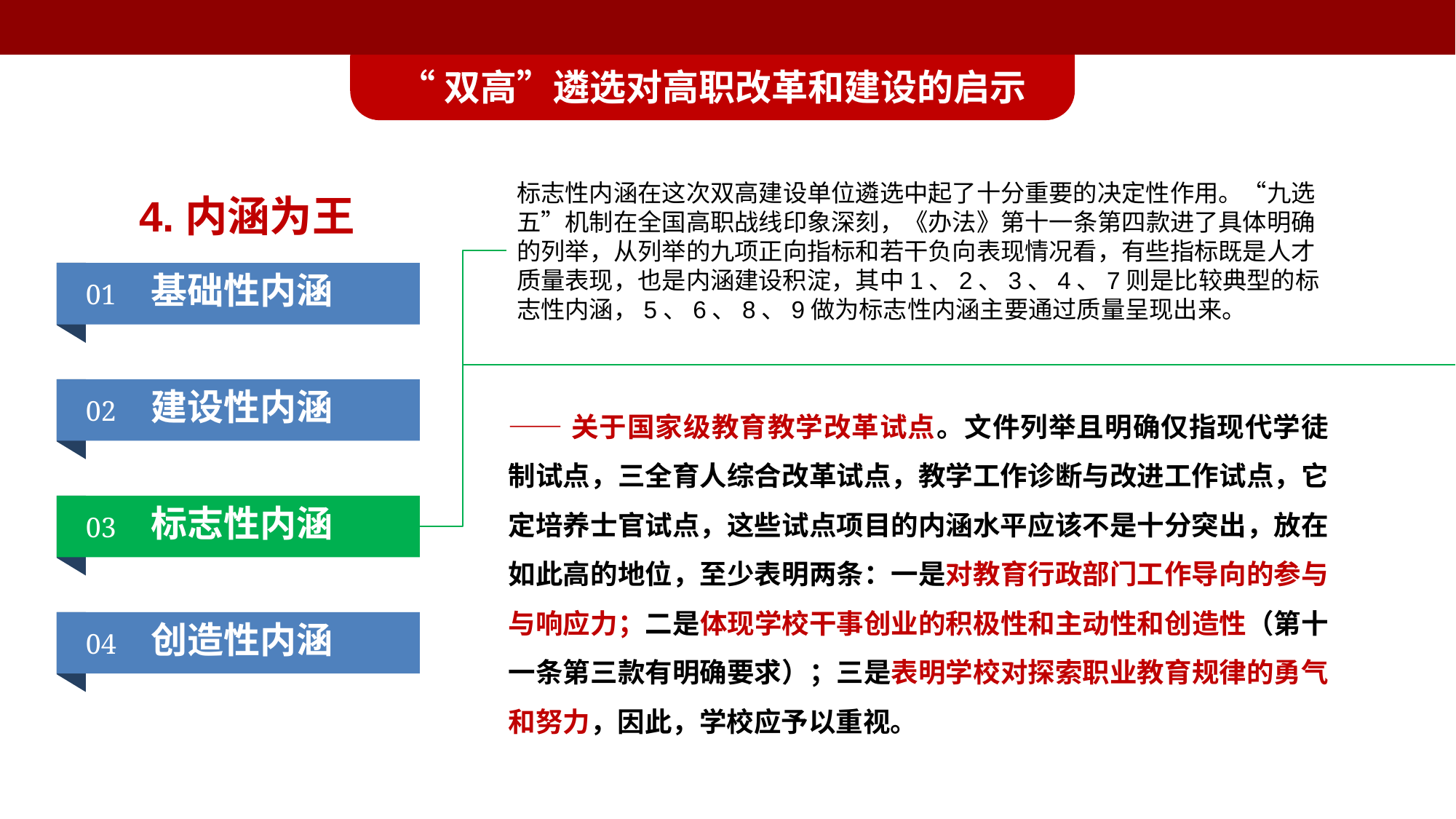

“双高”遴选对高职改革和建设的启示
4.内涵为王
标志性内涵在这次双高建设单位遴选中起了十分重要的决定性作用。“九选五”机制在全国高职战线印象深刻，《办法》第十一条第四款进了具体明确的列举，从列举的九项正向指标和若干负向表现情况看，有些指标既是人才质量表现，也是内涵建设积淀，其中1、2、3、4、7则是比较典型的标志性内涵，5、6、8、9做为标志性内涵主要通过质量呈现出来。

基础性内涵
01

建设性内涵
02
标志性内涵

03
创造性内涵

04
——关于国家级教育教学改革试点。文件列举且明确仅指现代学徒制试点，三全育人综合改革试点，教学工作诊断与改进工作试点，它定培养士官试点，这些试点项目的内涵水平应该不是十分突出，放在如此高的地位，至少表明两条：一是对教育行政部门工作导向的参与与响应力；二是体现学校干事创业的积极性和主动性和创造性（第十一条第三款有明确要求）；三是表明学校对探索职业教育规律的勇气和努力，因此，学校应予以重视。